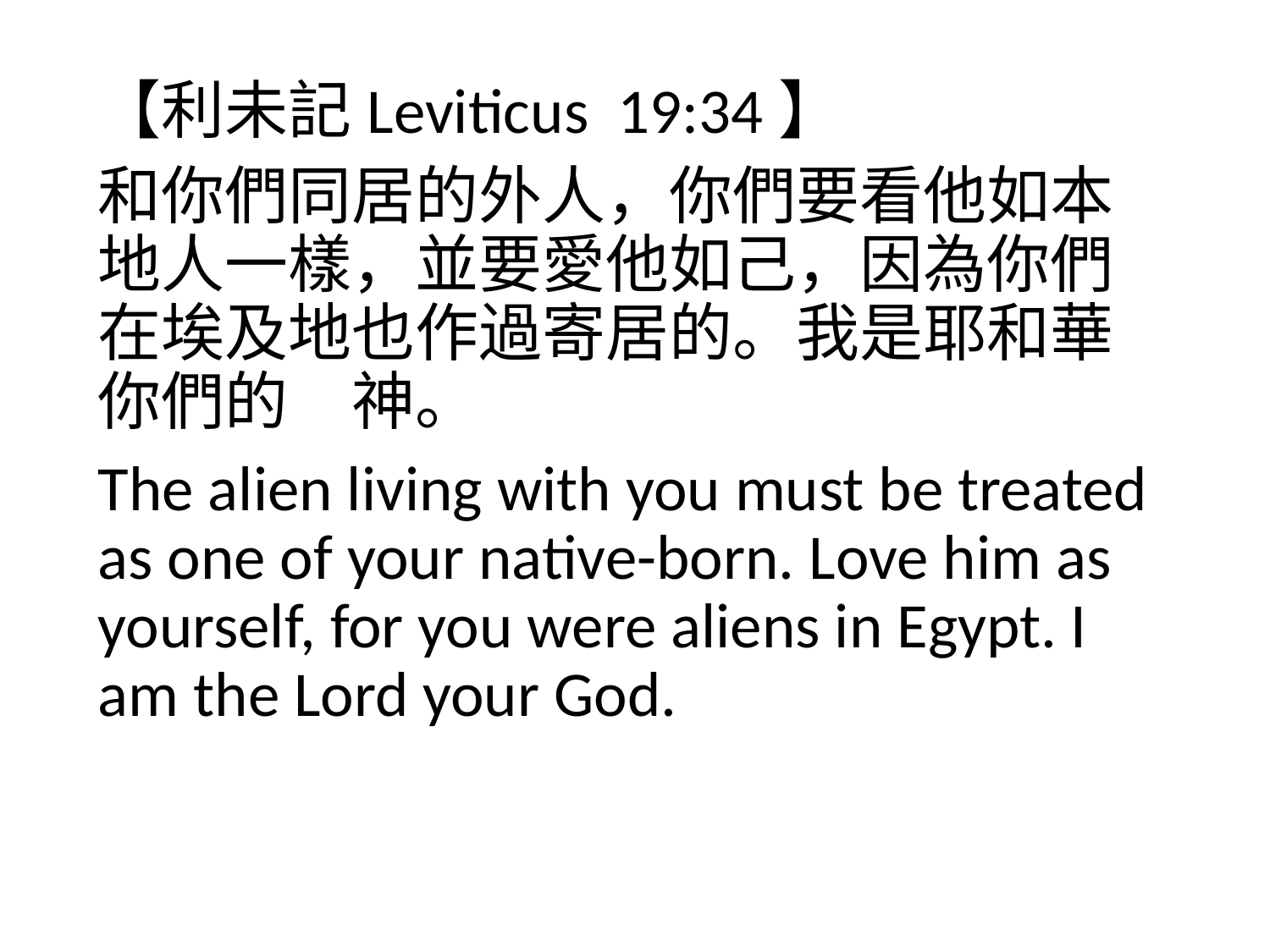

【利未記Leviticus  19:34】
和你們同居的外人，你們要看他如本地人一樣，並要愛他如己，因為你們在埃及地也作過寄居的。我是耶和華你們的　神。
The alien living with you must be treated as one of your native-born. Love him as yourself, for you were aliens in Egypt. I am the Lord your God.